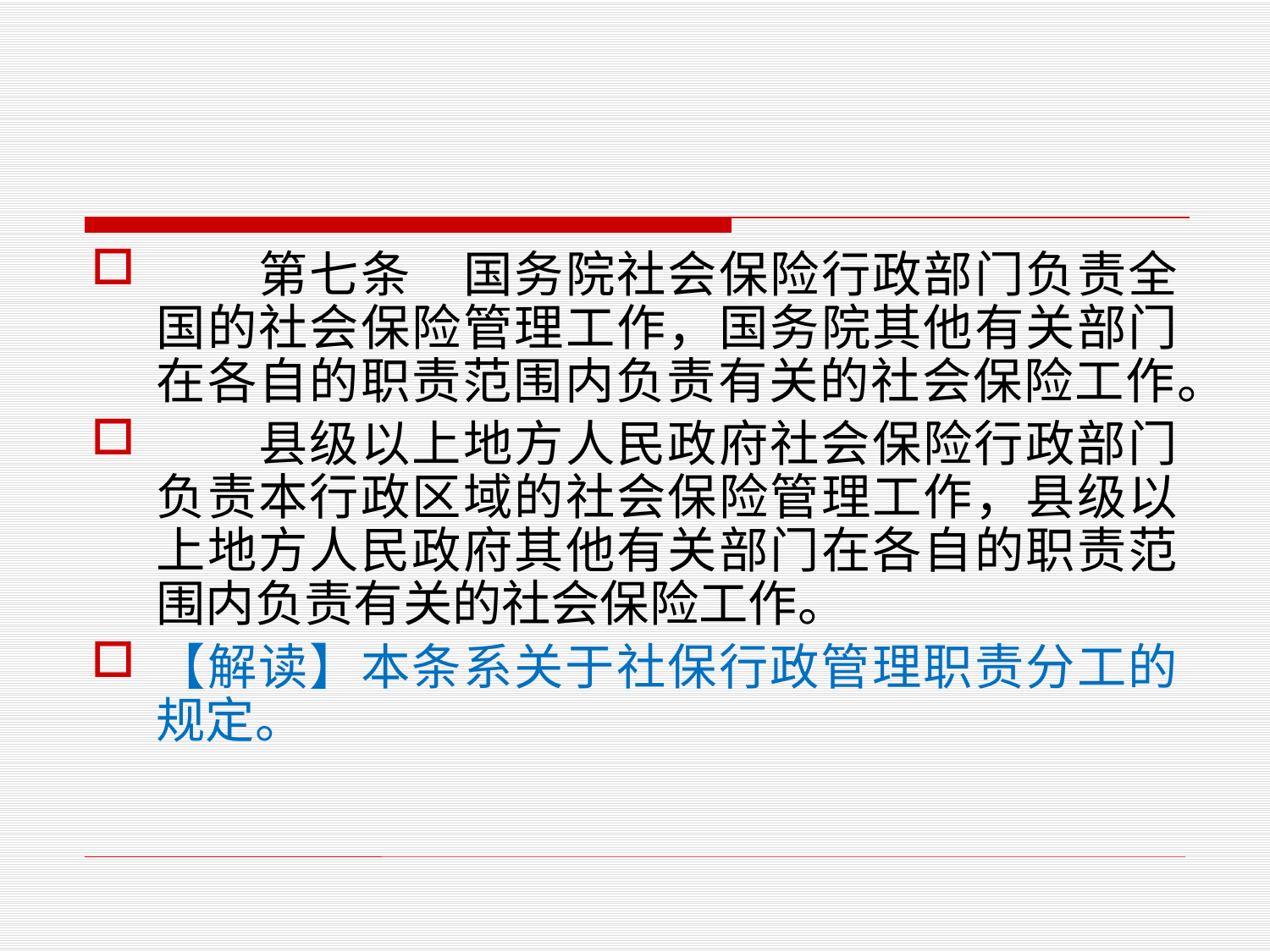

第七条　国务院社会保险行政部门负责全国的社会保险管理工作，国务院其他有关部门在各自的职责范围内负责有关的社会保险工作。
　　县级以上地方人民政府社会保险行政部门负责本行政区域的社会保险管理工作，县级以上地方人民政府其他有关部门在各自的职责范围内负责有关的社会保险工作。
【解读】本条系关于社保行政管理职责分工的规定。